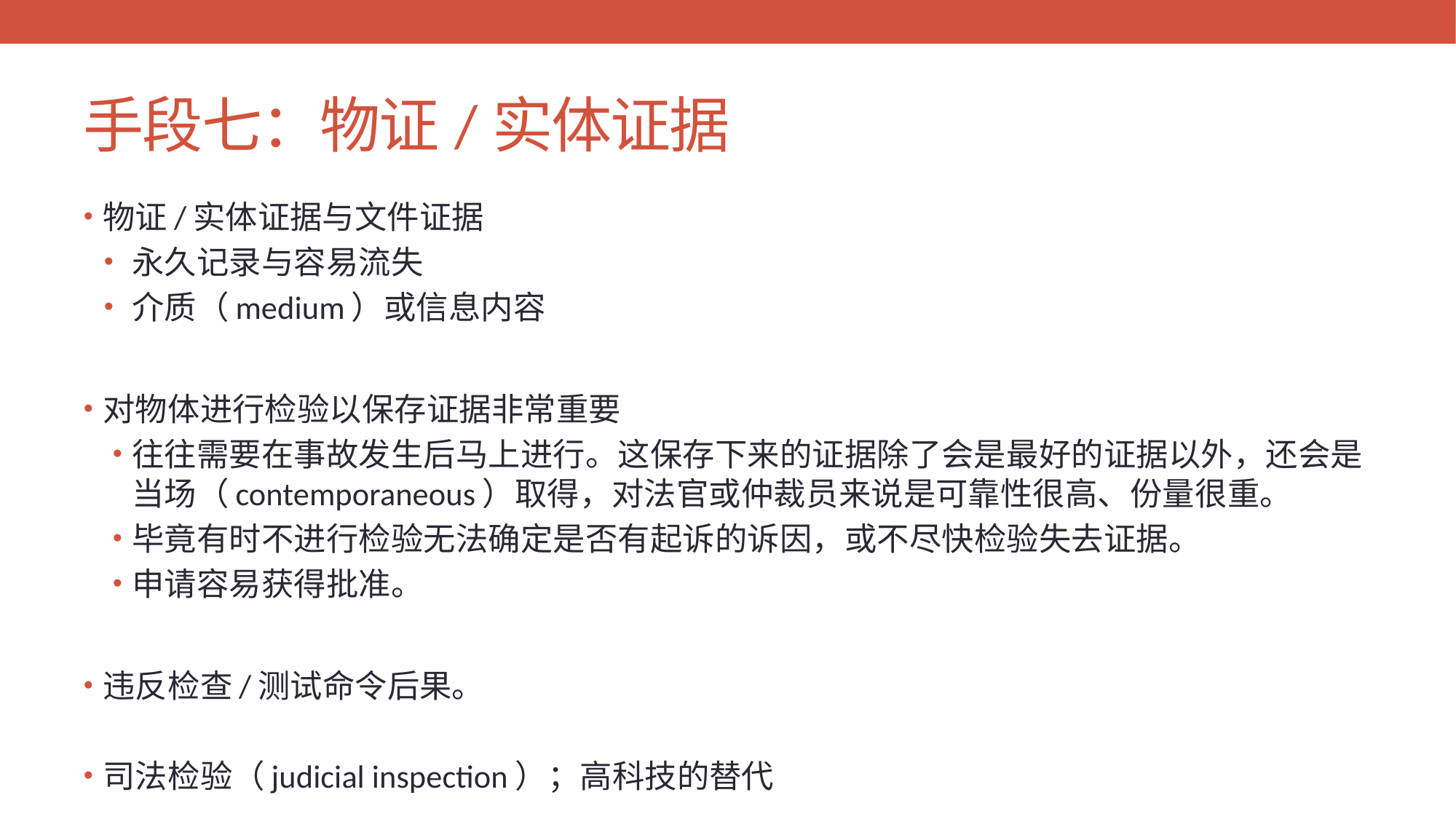

# 手段七：物证/实体证据
物证/实体证据与文件证据
永久记录与容易流失
介质（medium）或信息内容

对物体进行检验以保存证据非常重要
往往需要在事故发生后马上进行。这保存下来的证据除了会是最好的证据以外，还会是当场（contemporaneous）取得，对法官或仲裁员来说是可靠性很高、份量很重。
毕竟有时不进行检验无法确定是否有起诉的诉因，或不尽快检验失去证据。
申请容易获得批准。

违反检查/测试命令后果。

司法检验（judicial inspection）；高科技的替代